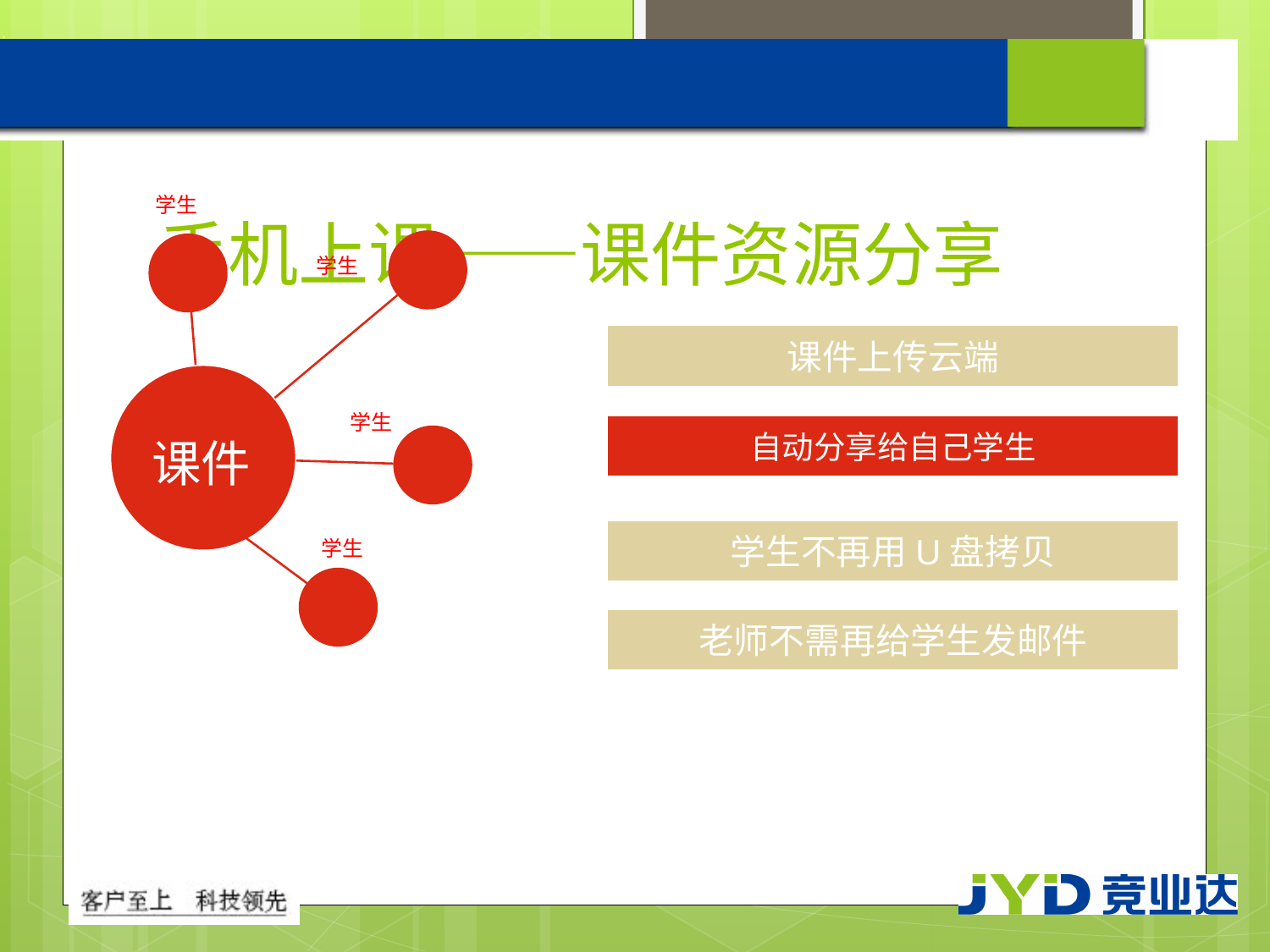

# 手机上课——课件资源分享
学生

学生
课件上传云端
学生
自动分享给自己学生
课件
学生不再用U盘拷贝
学生
老师不需再给学生发邮件